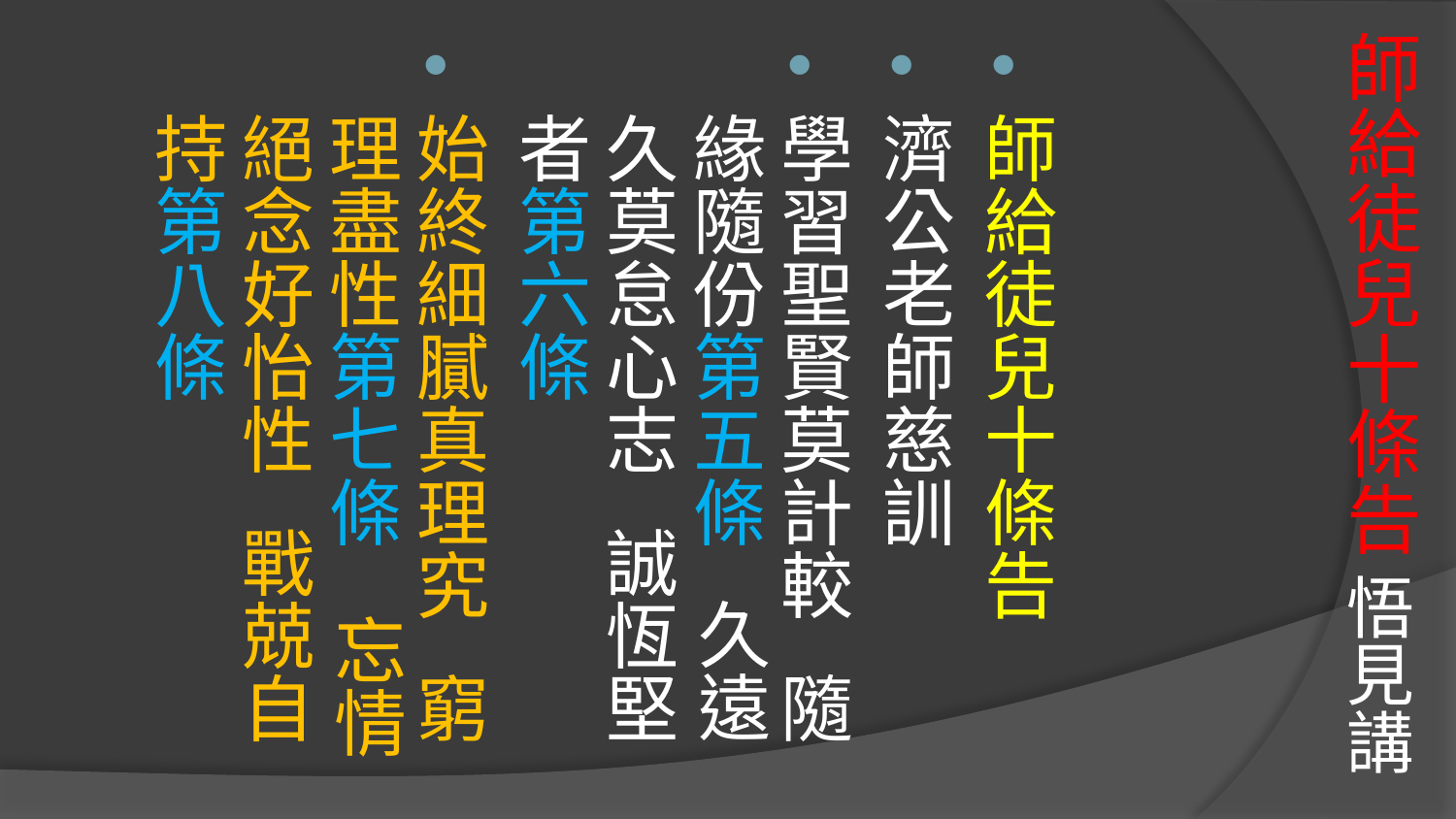

# 師給徒兒十條告 悟見講
師給徒兒十條告
濟公老師慈訓
學習聖賢莫計較   隨緣隨份第五條   久遠久莫怠心志   誠恆堅者第六條
始終細膩真理究   窮理盡性第七條    忘情絕念好怡性   戰兢自持第八條